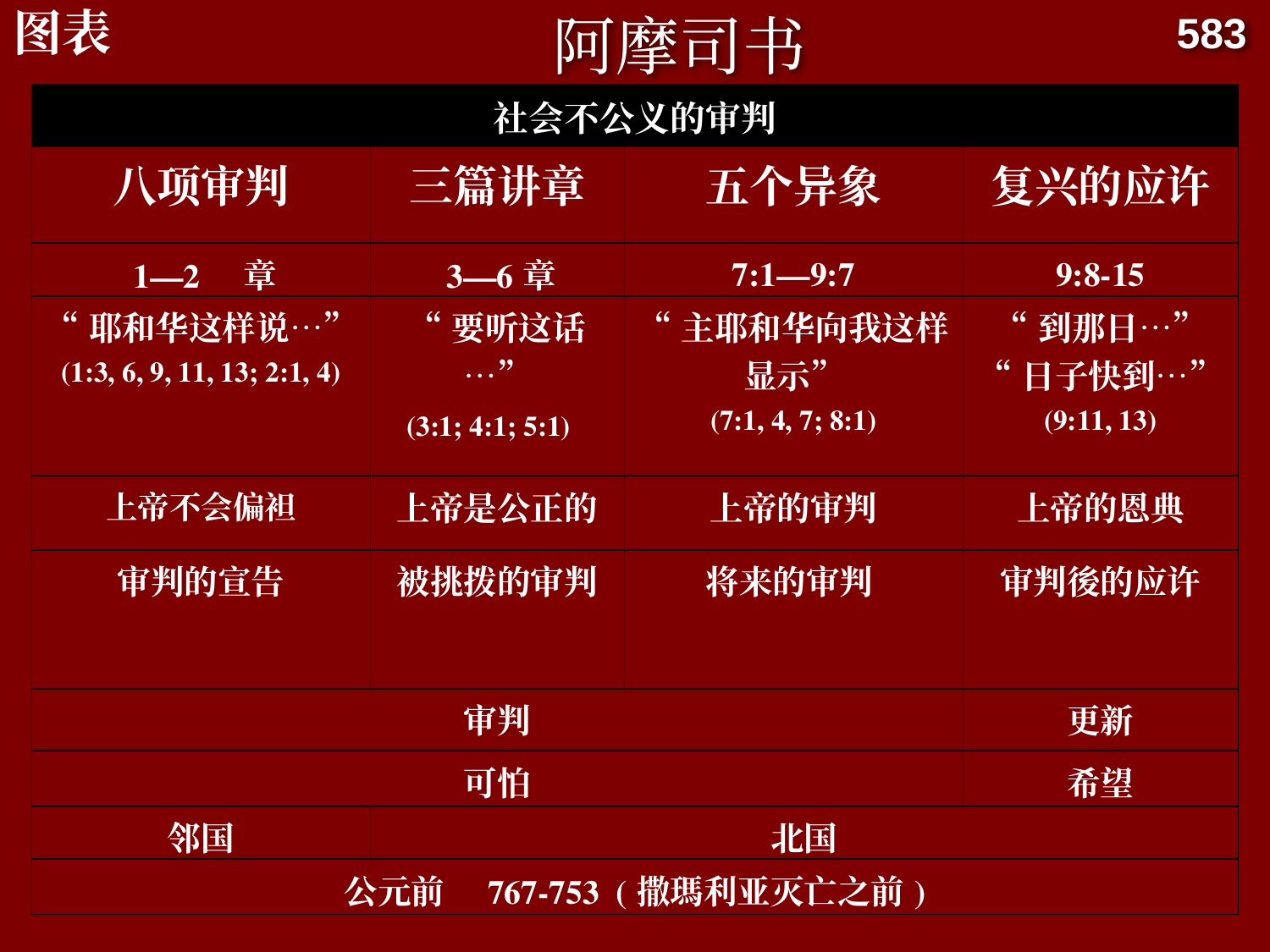

图表
阿摩司书
583
| 社会不公义的审判 |  |  |  |
| --- | --- | --- | --- |
| 八项审判 | 三篇讲章 | 五个异象 | 复兴的应许 |
| 1—2　章 | 3—6章 | 7:1—9:7 | 9:8-15 |
| “耶和华这样说…” (1:3, 6, 9, 11, 13; 2:1, 4) | “要听这话…” (3:1; 4:1; 5:1) | “主耶和华向我这样显示” (7:1, 4, 7; 8:1) | “到那日…” “日子快到…” (9:11, 13) |
| 上帝不会偏袒 | 上帝是公正的 | 上帝的审判 | 上帝的恩典 |
| 审判的宣告 | 被挑拨的审判 | 将来的审判 | 审判後的应许 |
| 审判 |  |  | 更新 |
| 可怕 |  |  | 希望 |
| 邻国 | 北国 |  |  |
| 公元前　767-753 (撒瑪利亚灭亡之前) |  |  |  |